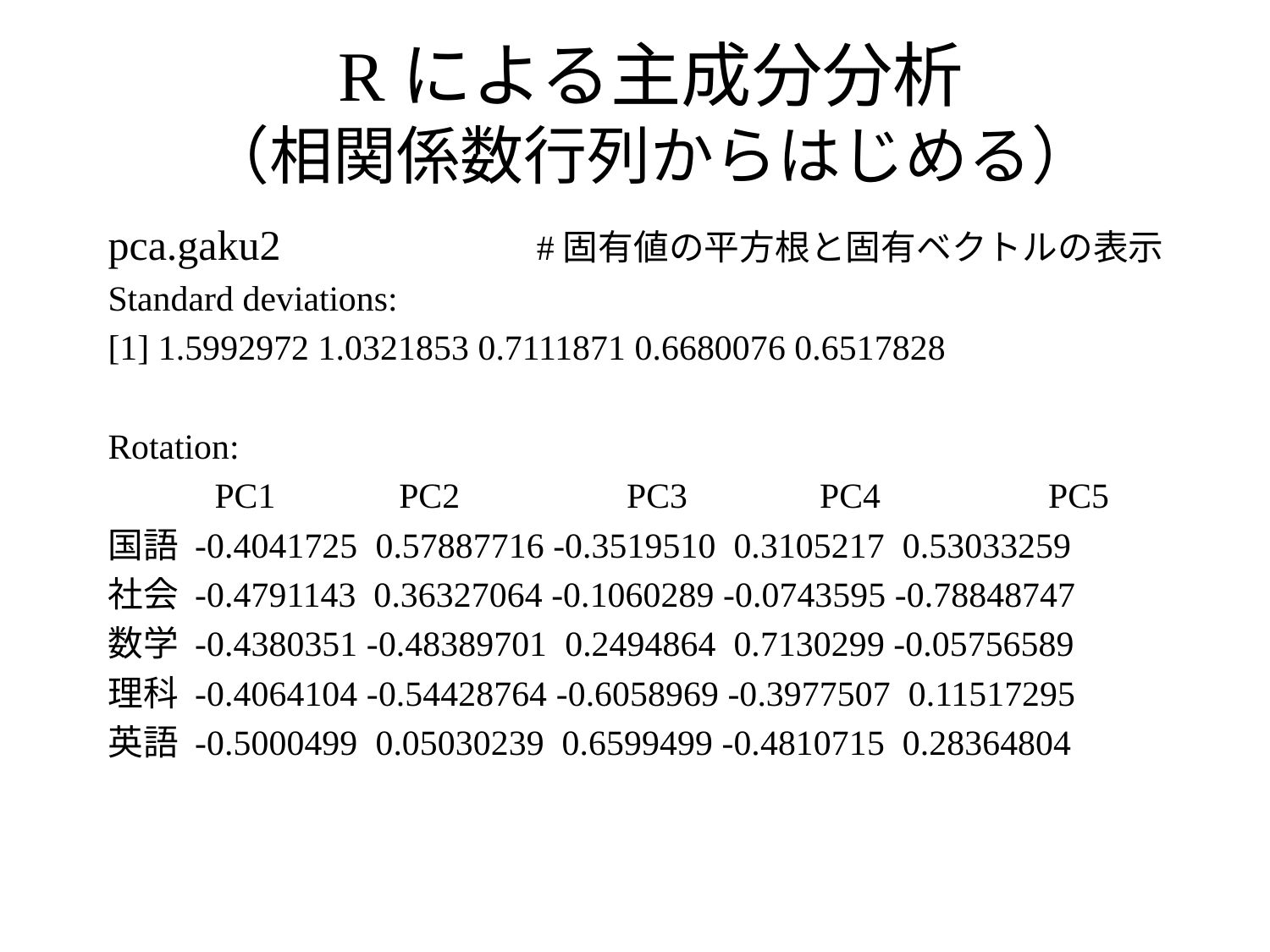

# Rによる主成分分析 （相関係数行列からはじめる）
pca.gaku2  　		#固有値の平方根と固有ベクトルの表示
Standard deviations:
[1] 1.5992972 1.0321853 0.7111871 0.6680076 0.6517828

Rotation:
            PC1        　PC2        　　 PC3         　PC4         　　PC5
国語 -0.4041725  0.57887716 -0.3519510  0.3105217  0.53033259
社会 -0.4791143  0.36327064 -0.1060289 -0.0743595 -0.78848747
数学 -0.4380351 -0.48389701  0.2494864  0.7130299 -0.05756589
理科 -0.4064104 -0.54428764 -0.6058969 -0.3977507  0.11517295
英語 -0.5000499  0.05030239  0.6599499 -0.4810715  0.28364804